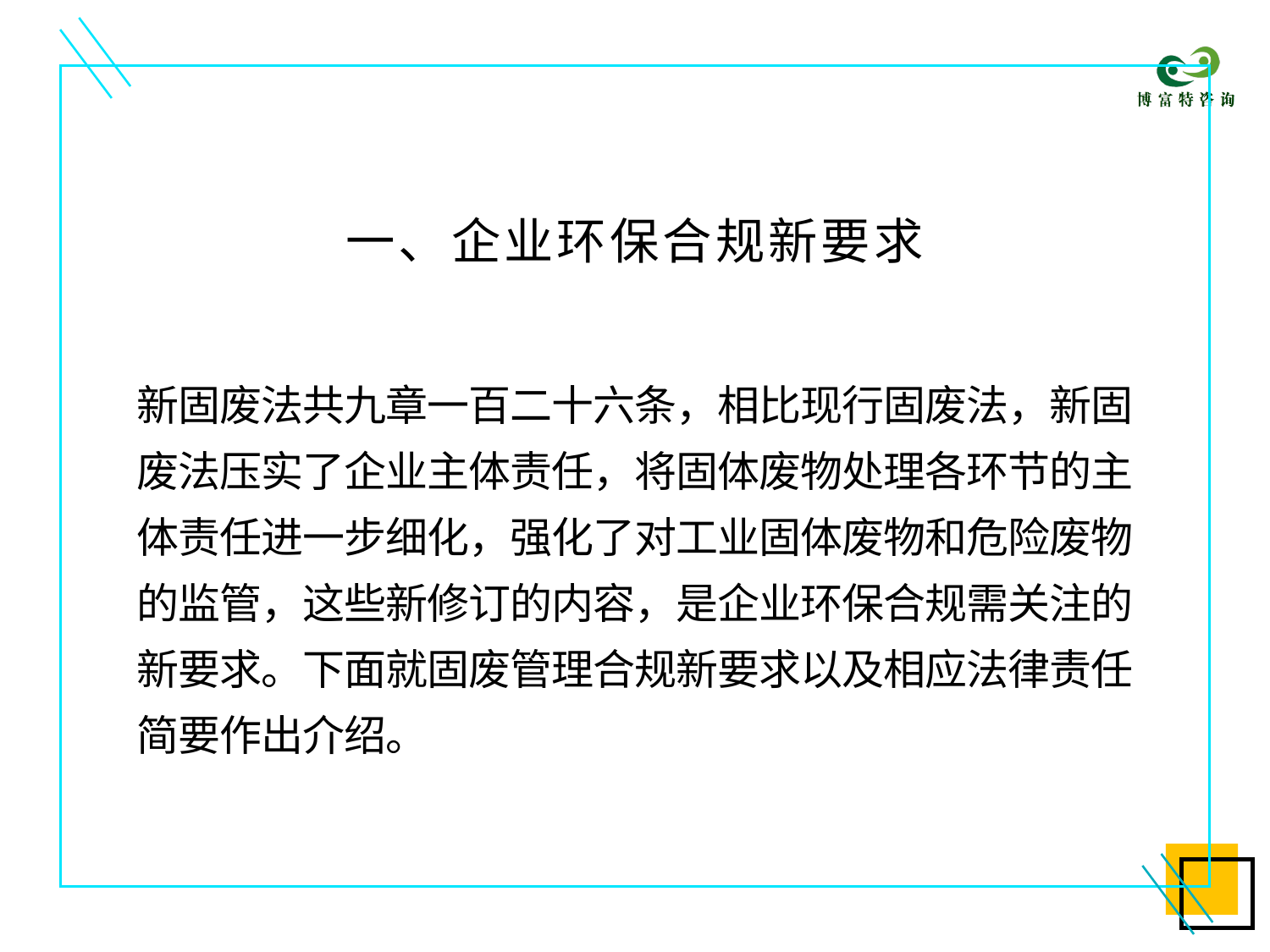

一、企业环保合规新要求

新固废法共九章一百二十六条，相比现行固废法，新固废法压实了企业主体责任，将固体废物处理各环节的主体责任进一步细化，强化了对工业固体废物和危险废物的监管，这些新修订的内容，是企业环保合规需关注的新要求。下面就固废管理合规新要求以及相应法律责任简要作出介绍。